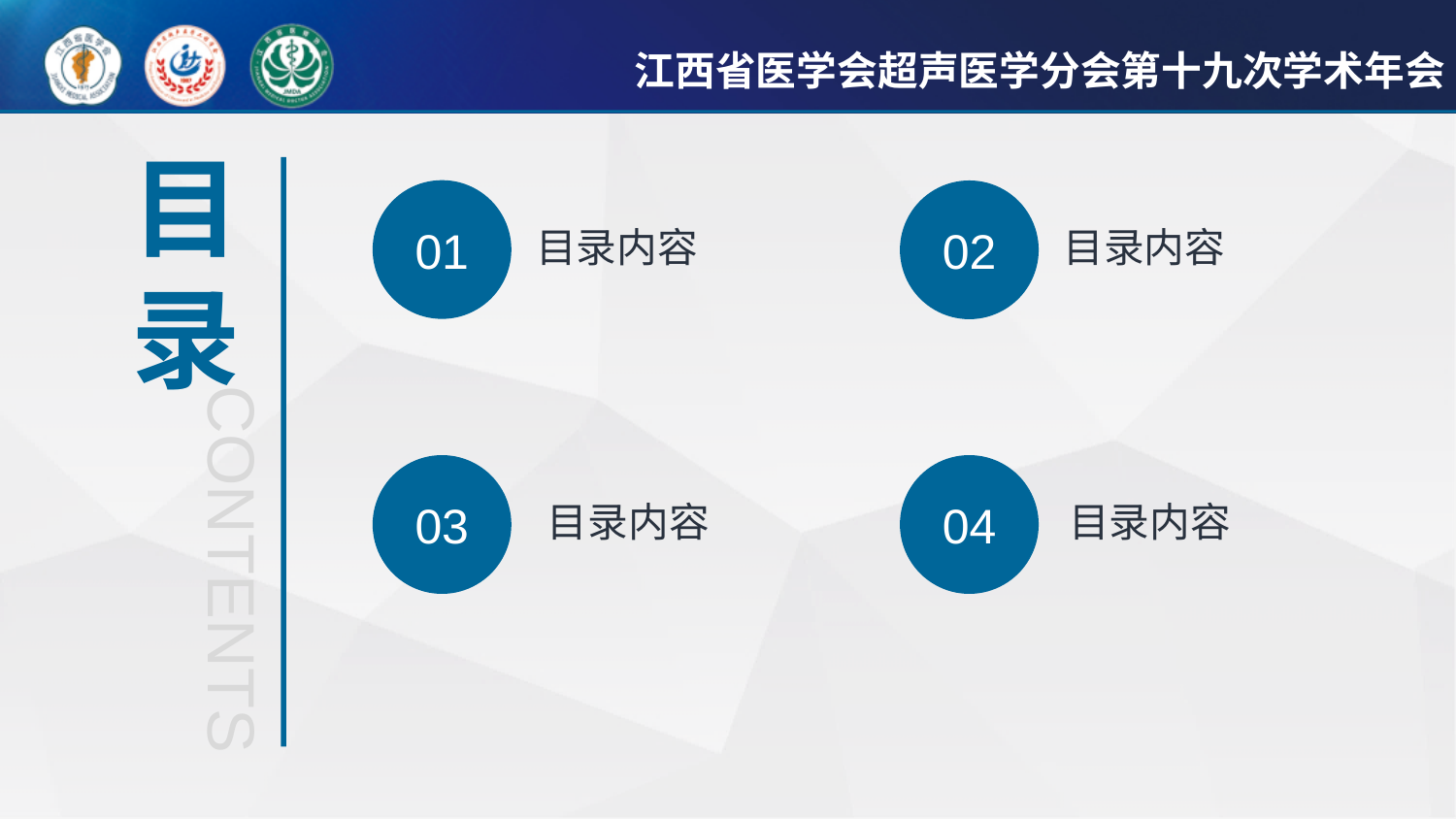

目录

01
02
目录内容
目录内容
03
04
目录内容
目录内容
CONTENTS